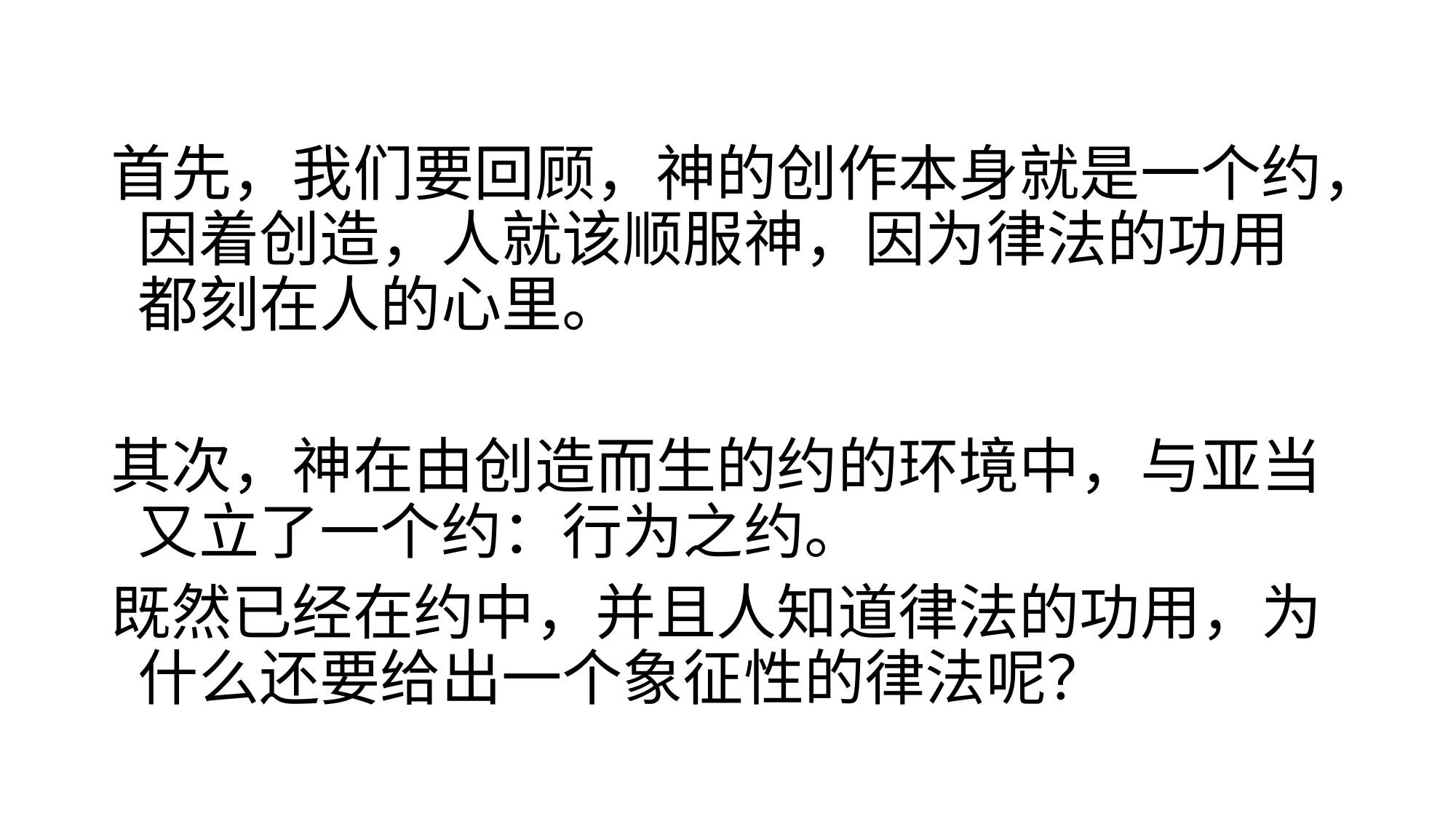

#
首先，我们要回顾，神的创作本身就是一个约，因着创造，人就该顺服神，因为律法的功用都刻在人的心里。

其次，神在由创造而生的约的环境中，与亚当又立了一个约：行为之约。
既然已经在约中，并且人知道律法的功用，为什么还要给出一个象征性的律法呢？